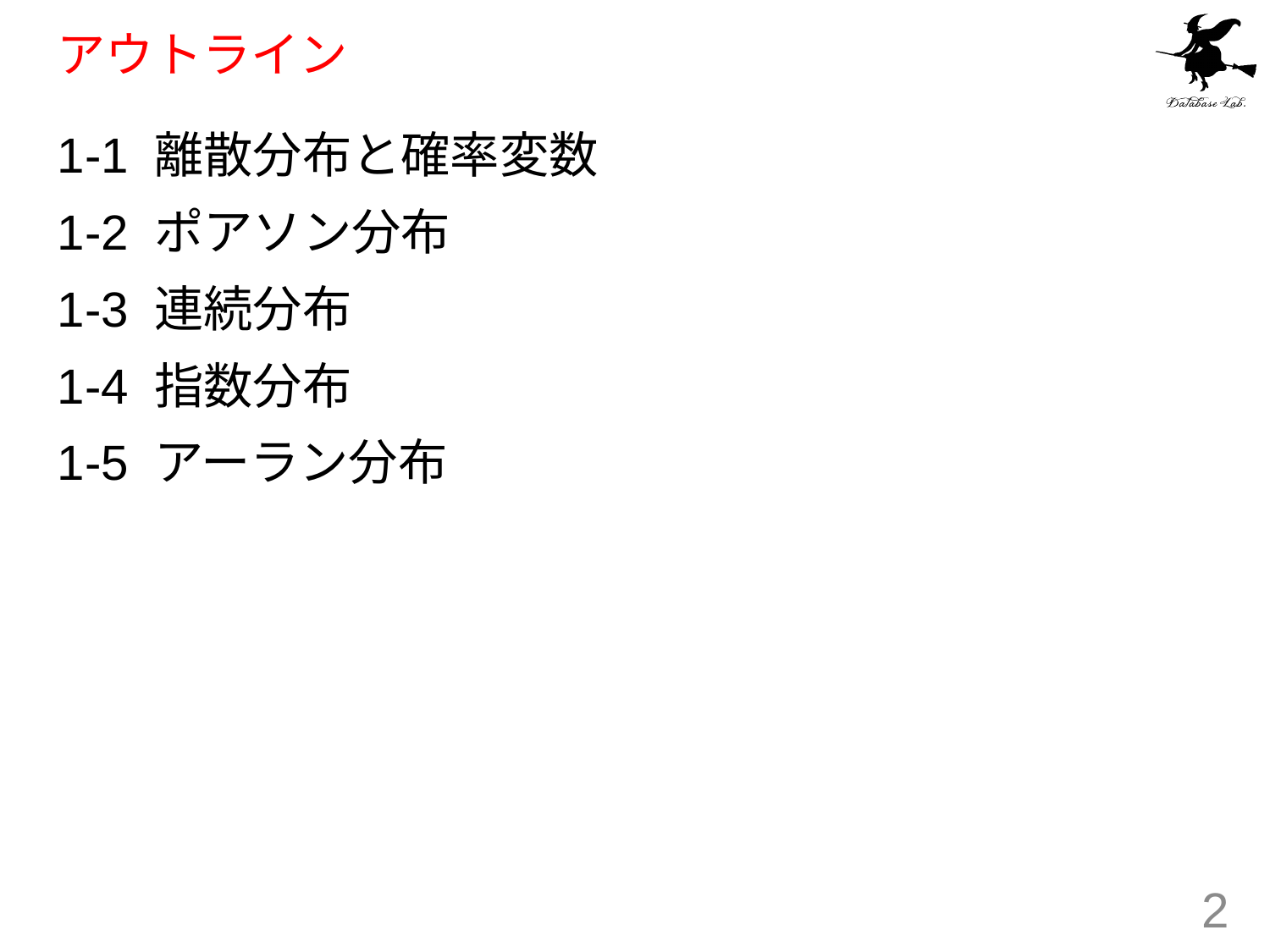

# アウトライン
1-1 離散分布と確率変数
1-2 ポアソン分布
1-3 連続分布
1-4 指数分布
1-5 アーラン分布
2